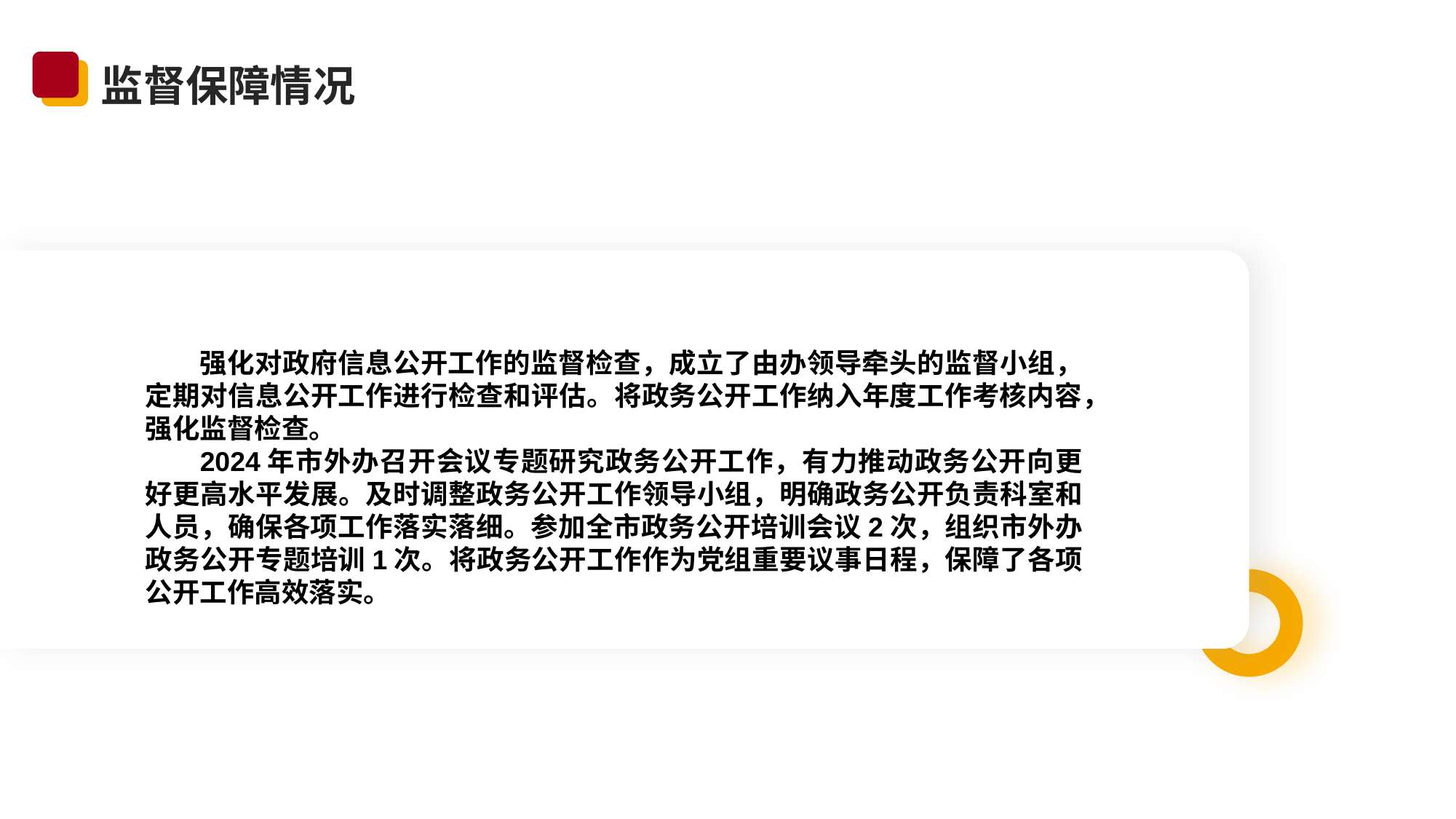

监督保障情况
强化对政府信息公开工作的监督检查，成立了由办领导牵头的监督小组，定期对信息公开工作进行检查和评估。将政务公开工作纳入年度工作考核内容，强化监督检查。
2024年市外办召开会议专题研究政务公开工作，有力推动政务公开向更好更高水平发展。及时调整政务公开工作领导小组，明确政务公开负责科室和人员，确保各项工作落实落细。参加全市政务公开培训会议2次，组织市外办政务公开专题培训1次。将政务公开工作作为党组重要议事日程，保障了各项公开工作高效落实。